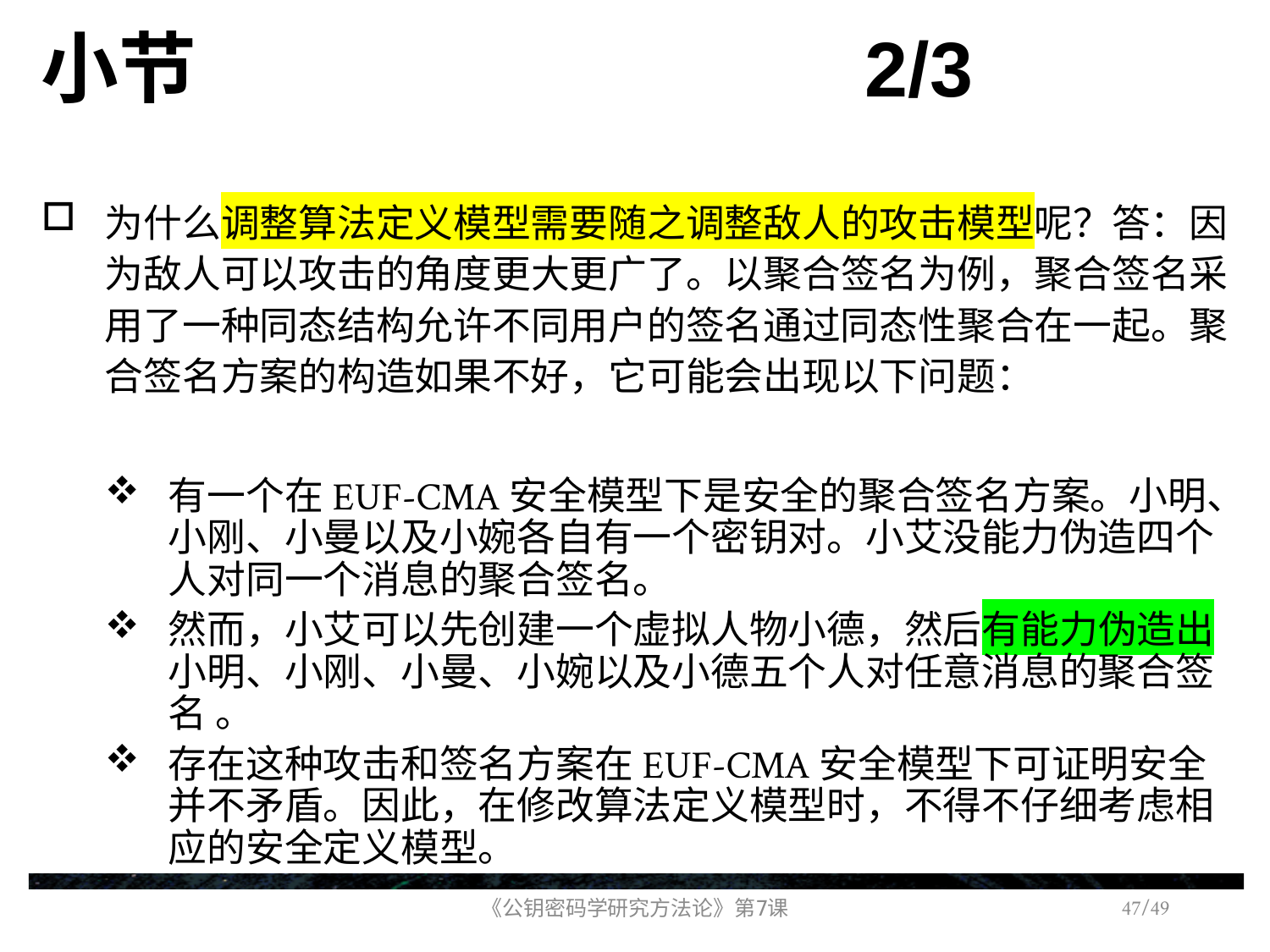

# 小节                                     2/3
为什么调整算法定义模型需要随之调整敌人的攻击模型呢？答：因为敌人可以攻击的角度更大更广了。以聚合签名为例，聚合签名采用了一种同态结构允许不同用户的签名通过同态性聚合在一起。聚合签名方案的构造如果不好，它可能会出现以下问题：

有一个在EUF-CMA安全模型下是安全的聚合签名方案。小明、小刚、小曼以及小婉各自有一个密钥对。小艾没能力伪造四个人对同一个消息的聚合签名。
然而，小艾可以先创建一个虚拟人物小德，然后有能力伪造出小明、小刚、小曼、小婉以及小德五个人对任意消息的聚合签名 。
存在这种攻击和签名方案在EUF-CMA安全模型下可证明安全并不矛盾。因此，在修改算法定义模型时，不得不仔细考虑相应的安全定义模型。
《公钥密码学研究方法论》第7课
47/49